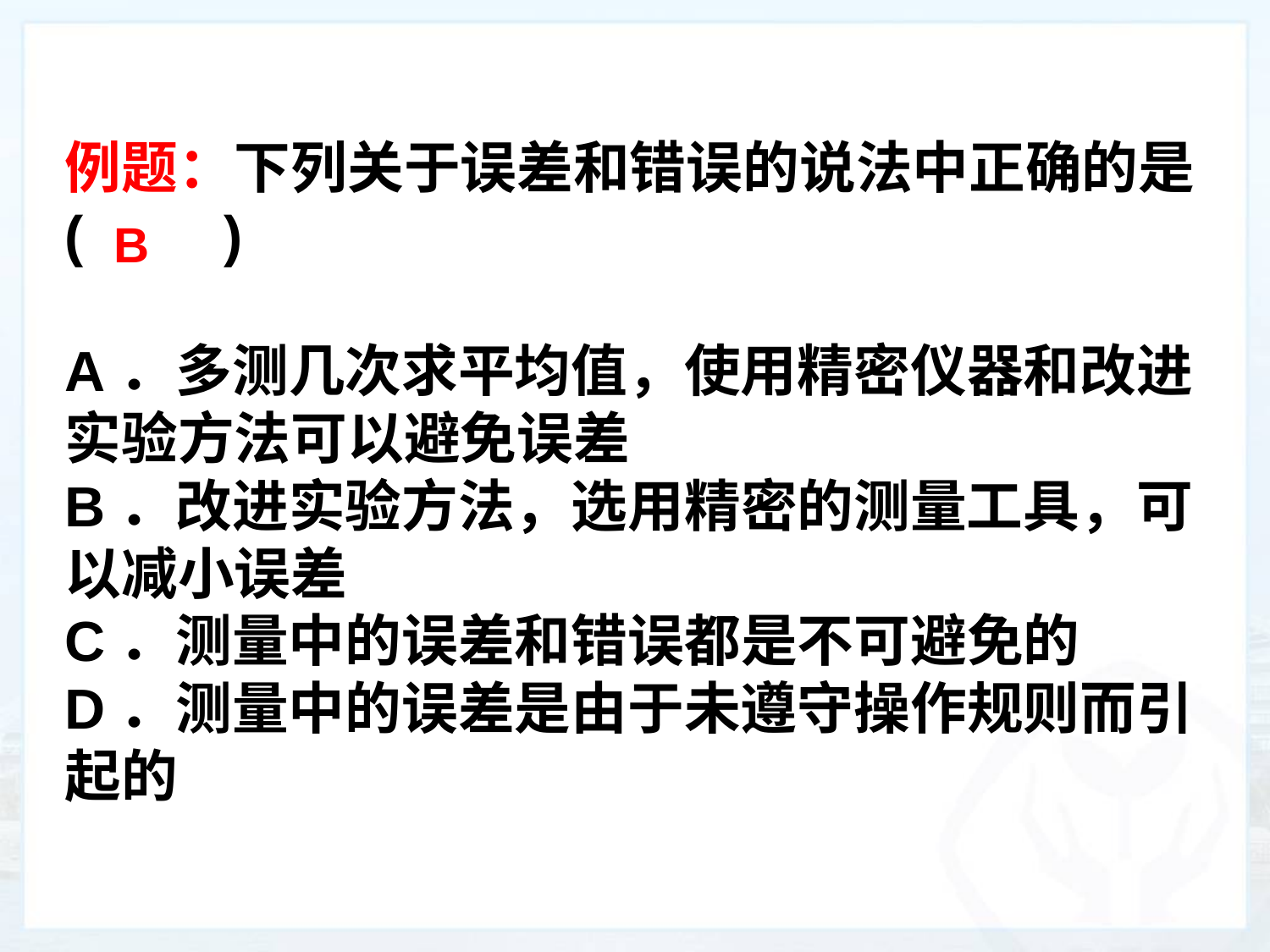

例题：下列关于误差和错误的说法中正确的是(　　)

A．多测几次求平均值，使用精密仪器和改进实验方法可以避免误差
B．改进实验方法，选用精密的测量工具，可以减小误差
C．测量中的误差和错误都是不可避免的
D．测量中的误差是由于未遵守操作规则而引起的
B